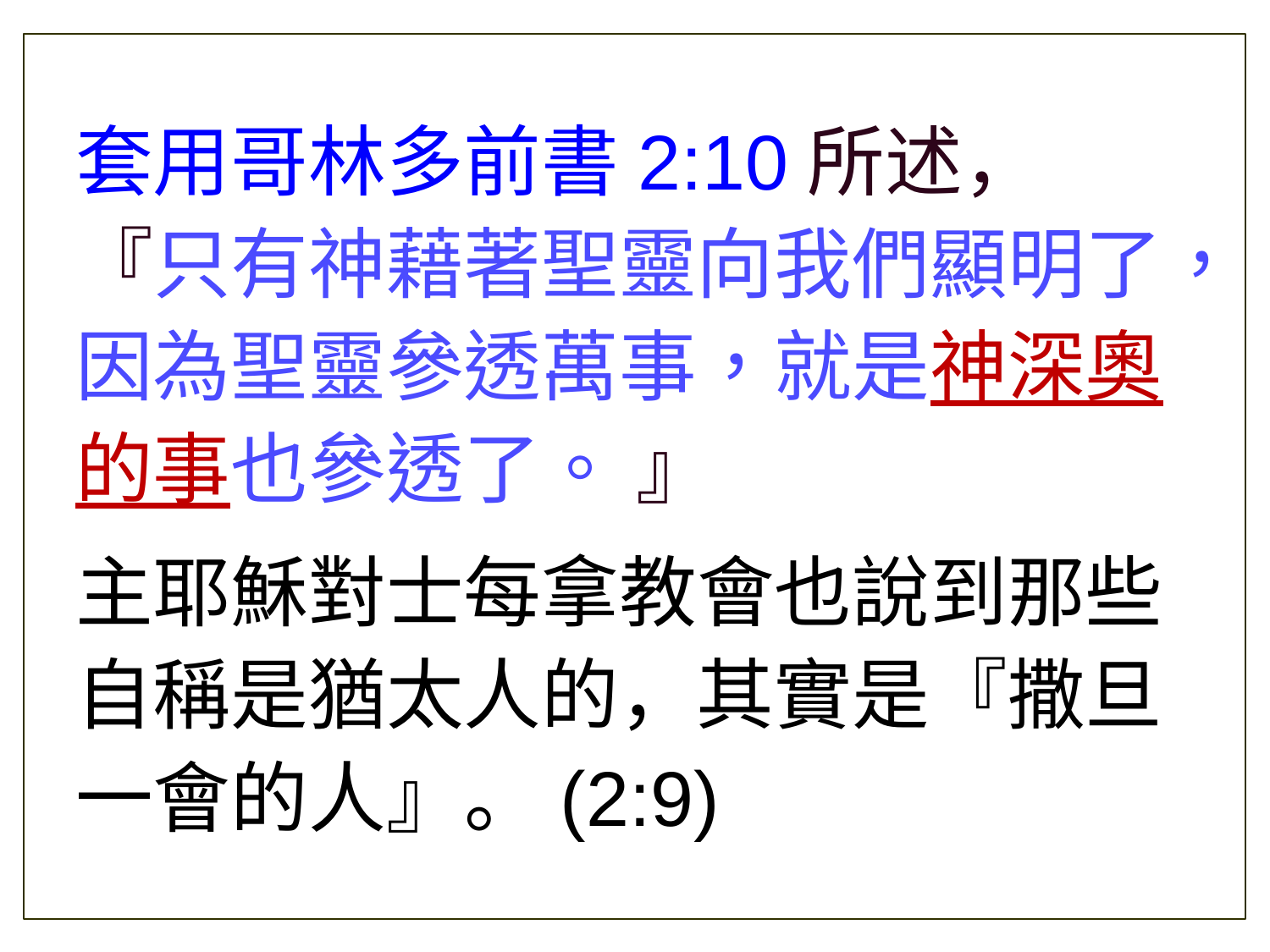

套用哥林多前書2:10所述，『只有神藉著聖靈向我們顯明了，因為聖靈參透萬事，就是神深奧的事也參透了。 』
主耶穌對士每拿教會也說到那些自稱是猶太人的，其實是『撒旦一會的人』。(2:9)